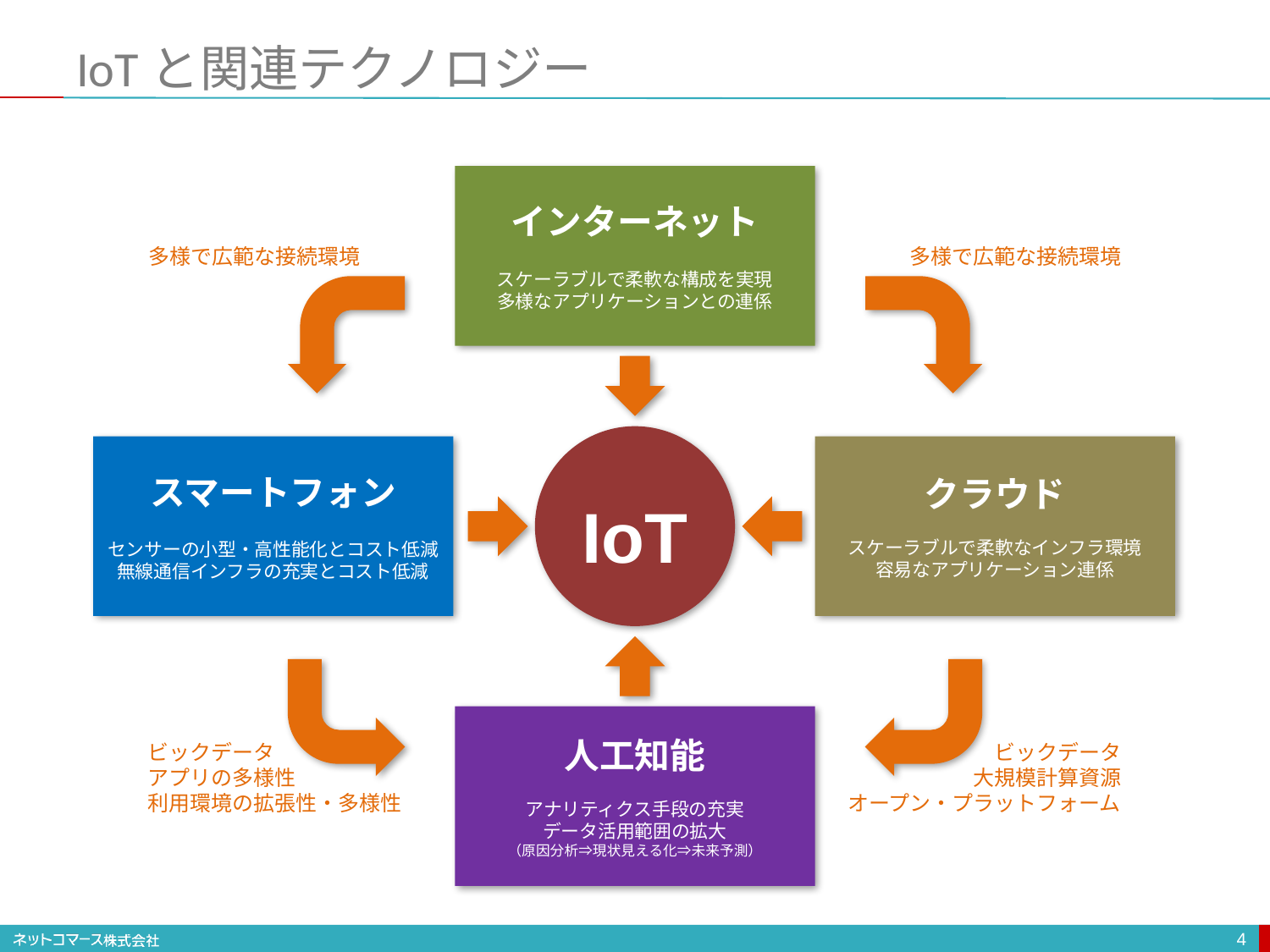

# IoTと関連テクノロジー
インターネット

スケーラブルで柔軟な構成を実現
多様なアプリケーションとの連係
多様で広範な接続環境
多様で広範な接続環境

スマートフォン

センサーの小型・高性能化とコスト低減
無線通信インフラの充実とコスト低減
クラウド

スケーラブルで柔軟なインフラ環境
容易なアプリケーション連係
IoT

人工知能

アナリティクス手段の充実
データ活用範囲の拡大
（原因分析⇒現状見える化⇒未来予測）
ビックデータ
アプリの多様性
利用環境の拡張性・多様性
ビックデータ
大規模計算資源
オープン・プラットフォーム
4